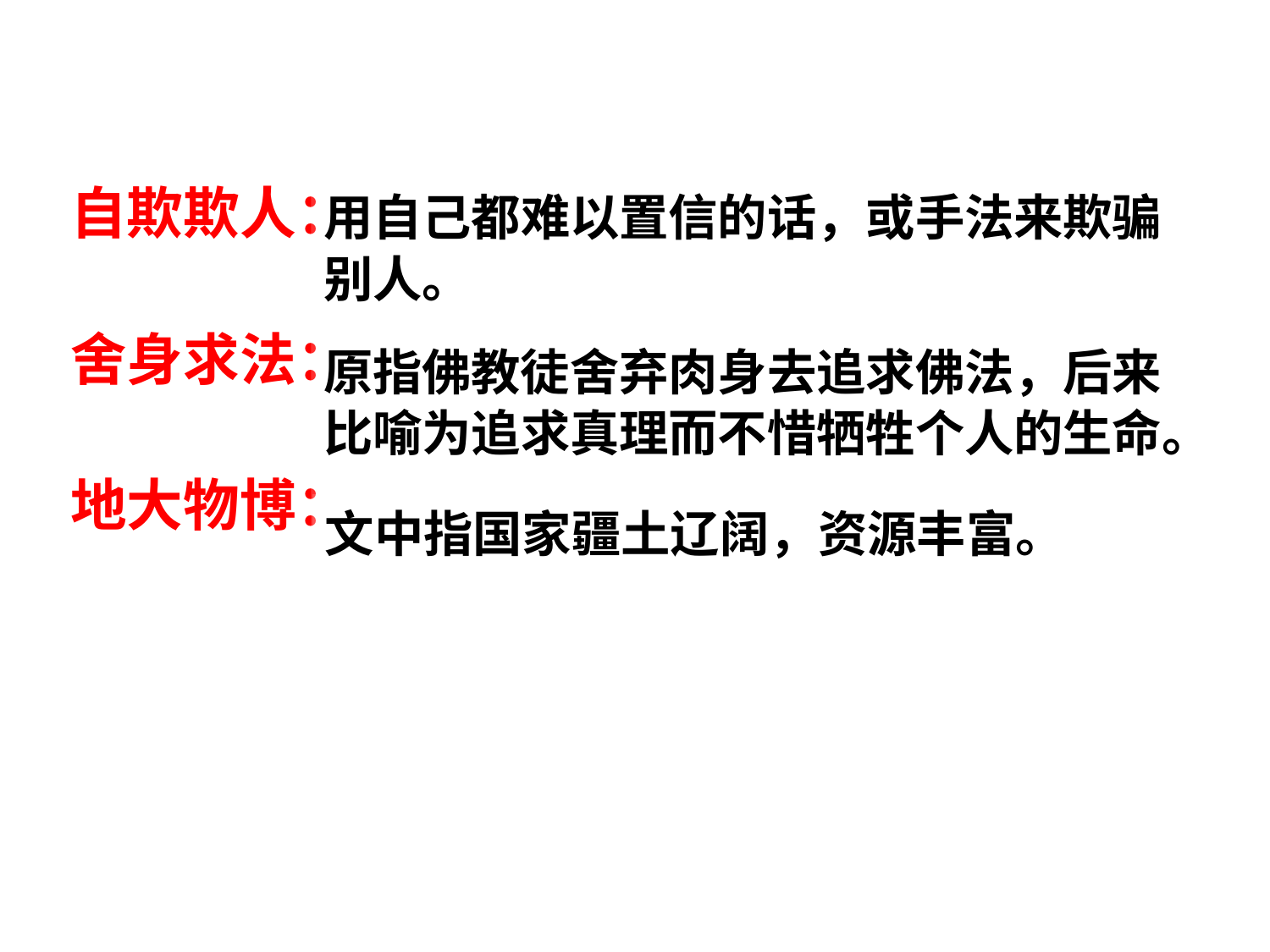

用自己都难以置信的话，或手法来欺骗
别人。
自欺欺人：

舍身求法：

地大物博：

原指佛教徒舍弃肉身去追求佛法，后来
比喻为追求真理而不惜牺牲个人的生命。
文中指国家疆土辽阔，资源丰富。